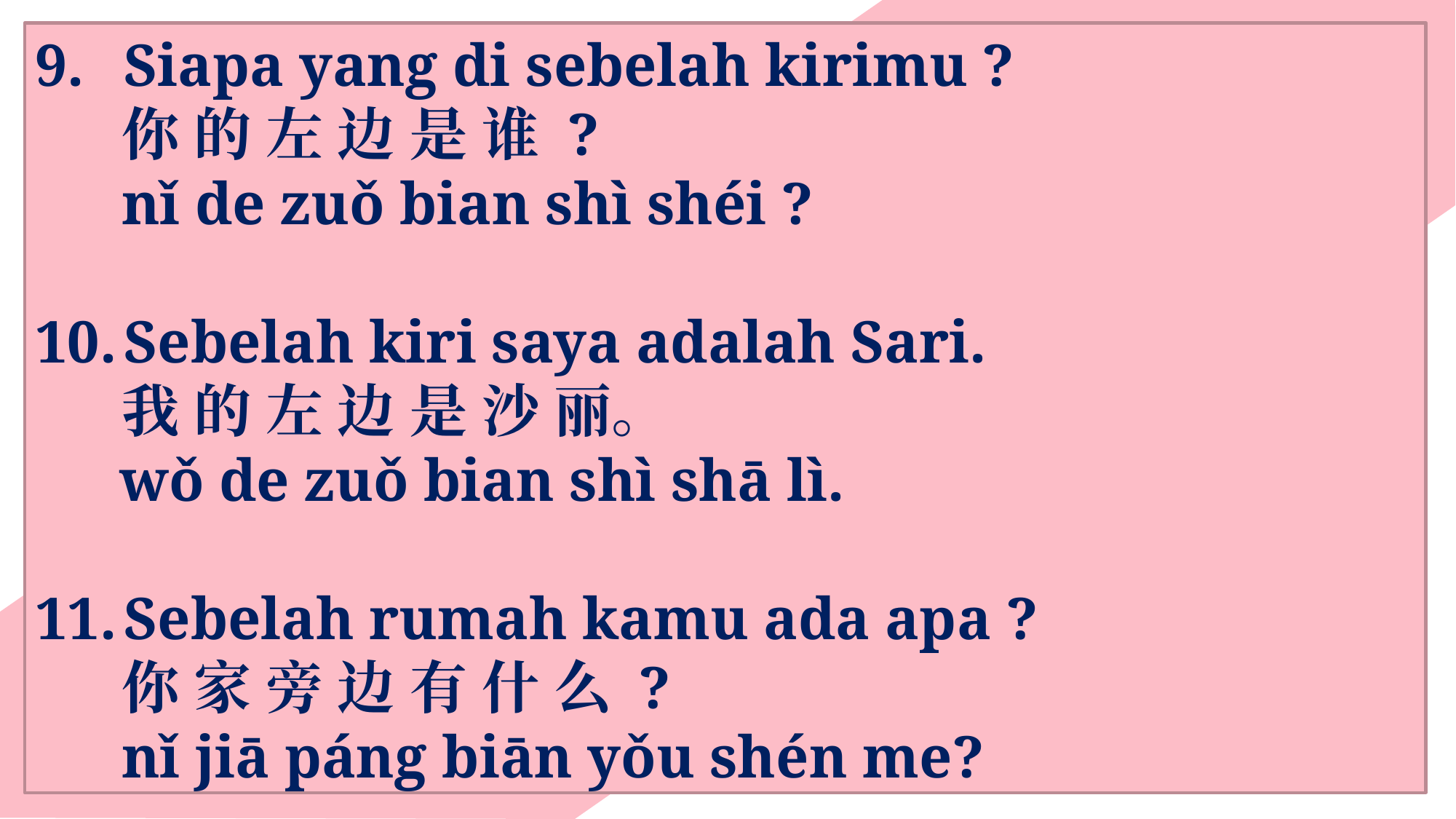

Siapa yang di sebelah kirimu ?
你 的 左 边 是 谁 ?
nǐ de zuǒ bian shì shéi ?

Sebelah kiri saya adalah Sari.
我 的 左 边 是 沙 丽。
wǒ de zuǒ bian shì shā lì.

Sebelah rumah kamu ada apa ?
你 家 旁 边 有 什 么 ?
nǐ jiā páng biān yǒu shén me?